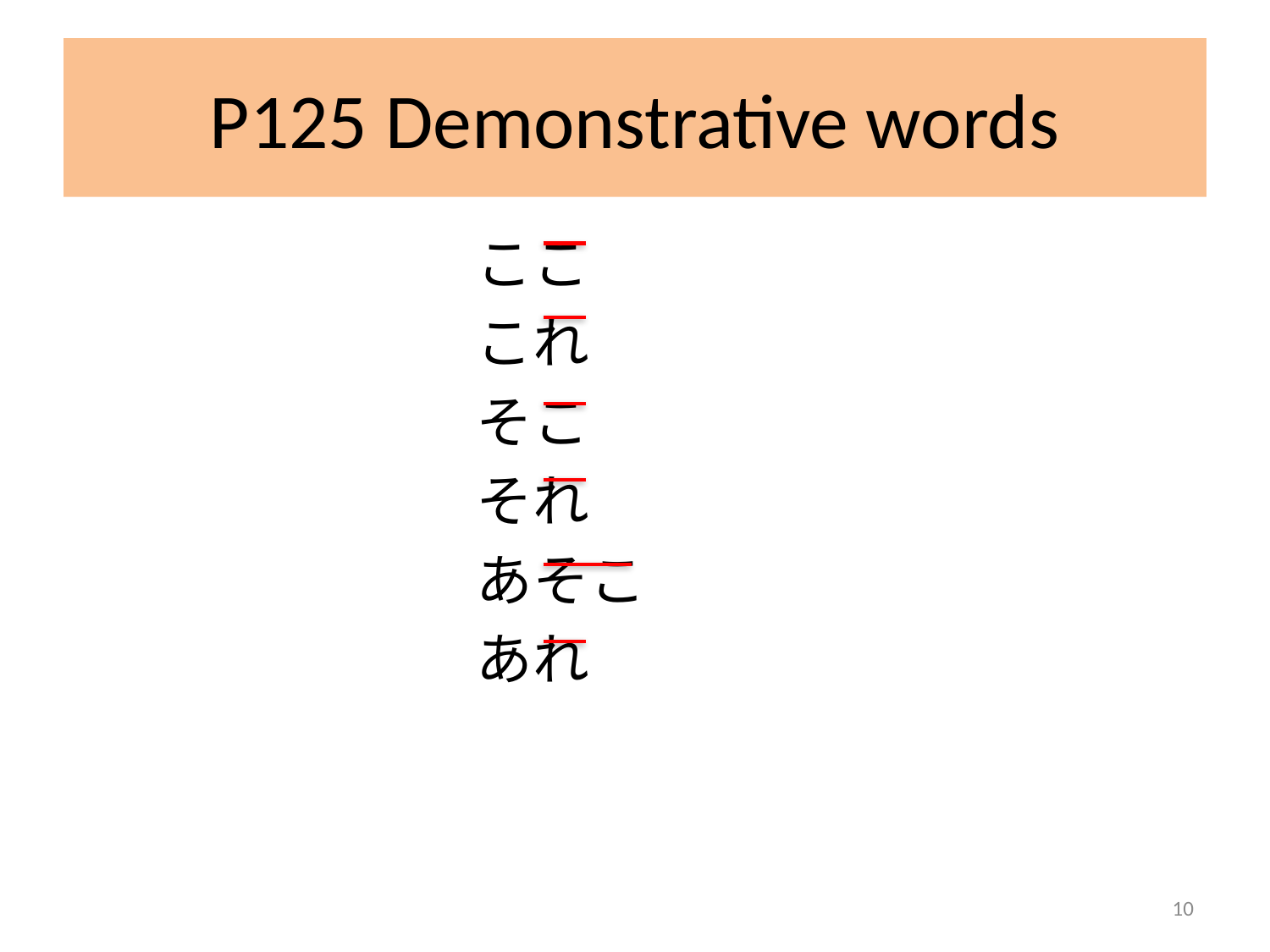

# P125 Demonstrative words
ここ
これ
そこ
それ
あそこ
あれ
10